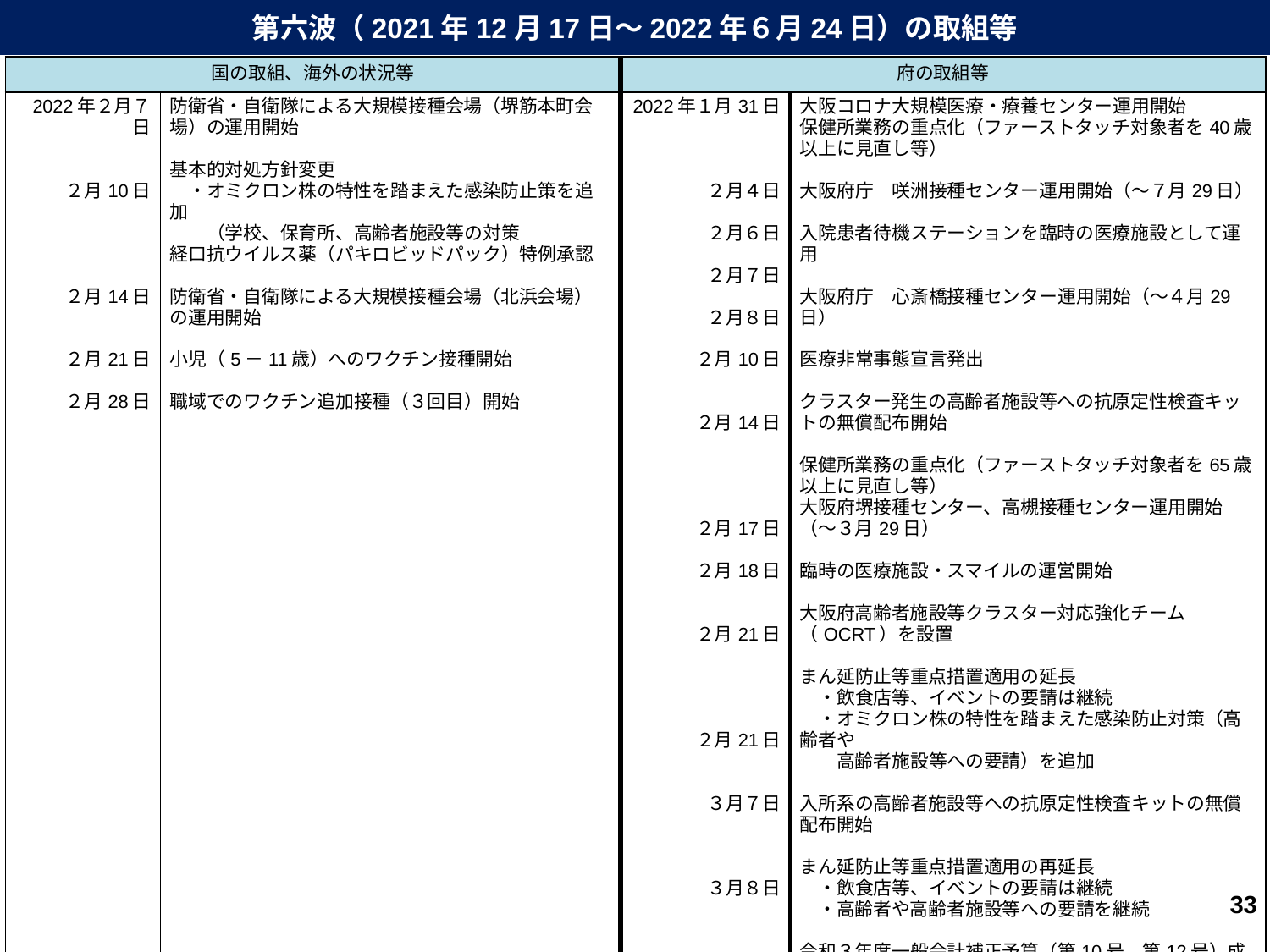

第六波（2021年12月17日～2022年６月24日）の取組等
| 国の取組、海外の状況等 |  | 府の取組等 |  |
| --- | --- | --- | --- |
| 2022年２月７日 ２月10日 ２月14日 ２月21日 ２月28日 | 防衛省・自衛隊による大規模接種会場（堺筋本町会場）の運用開始 基本的対処方針変更 　・オミクロン株の特性を踏まえた感染防止策を追加 　　（学校、保育所、高齢者施設等の対策 経口抗ウイルス薬（パキロビッドパック）特例承認 防衛省・自衛隊による大規模接種会場（北浜会場）の運用開始 小児（5－11歳）へのワクチン接種開始 職域でのワクチン追加接種（３回目）開始 | 2022年１月31日 ２月４日 ２月６日 ２月７日 ２月８日 ２月10日 ２月14日 ２月17日 ２月18日 ２月21日 ２月21日 ３月７日 ３月８日 | 大阪コロナ大規模医療・療養センター運用開始 保健所業務の重点化（ファーストタッチ対象者を40歳以上に見直し等） 大阪府庁　咲洲接種センター運用開始（～７月29日） 入院患者待機ステーションを臨時の医療施設として運用 大阪府庁　心斎橋接種センター運用開始（～４月29日） 医療非常事態宣言発出 クラスター発生の高齢者施設等への抗原定性検査キットの無償配布開始 保健所業務の重点化（ファーストタッチ対象者を65歳以上に見直し等） 大阪府堺接種センター、高槻接種センター運用開始（～３月29日） 臨時の医療施設・スマイルの運営開始 大阪府高齢者施設等クラスター対応強化チーム（OCRT）を設置 まん延防止等重点措置適用の延長 　・飲食店等、イベントの要請は継続 　・オミクロン株の特性を踏まえた感染防止対策（高齢者や 　　高齢者施設等への要請）を追加 入所系の高齢者施設等への抗原定性検査キットの無償 配布開始 まん延防止等重点措置適用の再延長 　・飲食店等、イベントの要請は継続 　・高齢者や高齢者施設等への要請を継続 令和３年度一般会計補正予算（第10号、第12号）成立 |
33